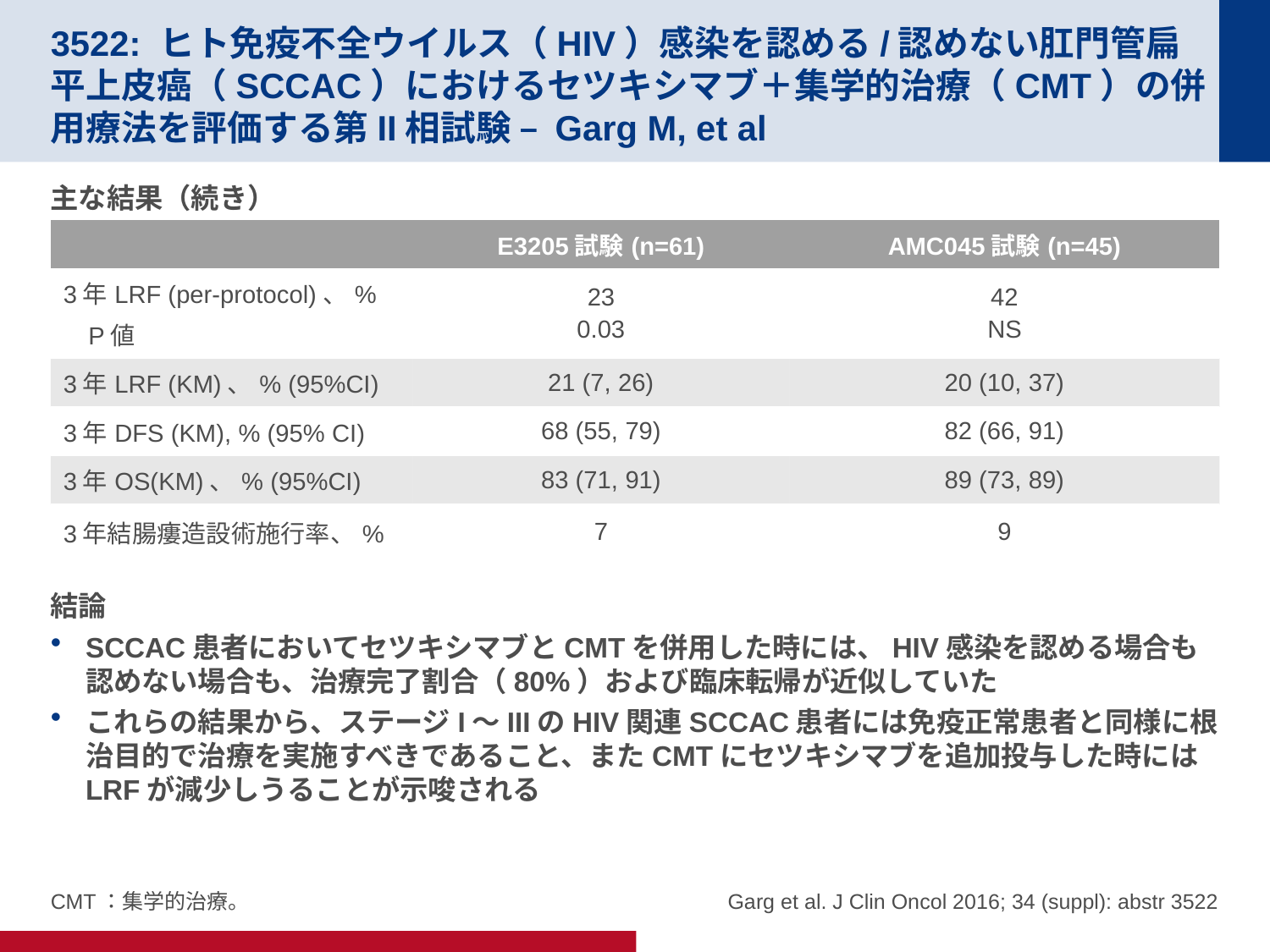

# 3522: ヒト免疫不全ウイルス（HIV）感染を認める/認めない肛門管扁平上皮癌（SCCAC）におけるセツキシマブ＋集学的治療（CMT）の併用療法を評価する第II相試験 – Garg M, et al
主な結果（続き）

結論
SCCAC患者においてセツキシマブとCMTを併用した時には、HIV感染を認める場合も認めない場合も、治療完了割合（80%）および臨床転帰が近似していた
これらの結果から、ステージI～IIIのHIV関連SCCAC患者には免疫正常患者と同様に根治目的で治療を実施すべきであること、またCMTにセツキシマブを追加投与した時にはLRFが減少しうることが示唆される
|  | E3205試験(n=61) | AMC045試験(n=45) |
| --- | --- | --- |
| 3年LRF (per-protocol)、% P値 | 23 0.03 | 42 NS |
| 3年LRF (KM)、% (95%CI) | 21 (7, 26) | 20 (10, 37) |
| 3年DFS (KM), % (95% CI) | 68 (55, 79) | 82 (66, 91) |
| 3年OS(KM)、% (95%CI) | 83 (71, 91) | 89 (73, 89) |
| 3年結腸瘻造設術施行率、% | 7 | 9 |
CMT：集学的治療。
Garg et al. J Clin Oncol 2016; 34 (suppl): abstr 3522